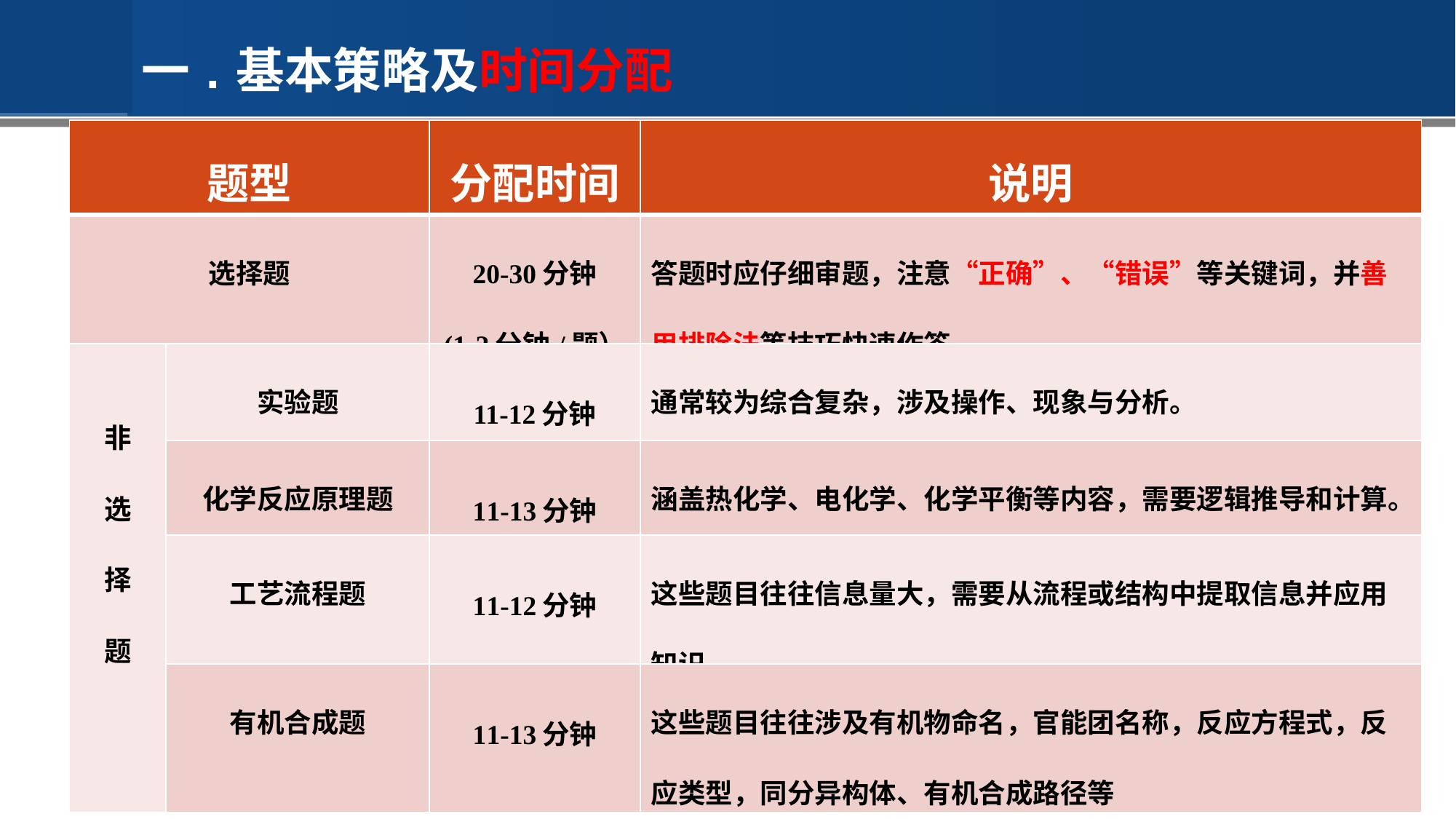

一.基本策略及时间分配
| 题型 |  | 分配时间 | 说明 |
| --- | --- | --- | --- |
| 选择题‌ |  | 20-30分钟 (1-2分钟/题） | 答题时应仔细审题，注意“正确”、“错误”等关键词，并善用排除法等技巧快速作答。‌‌‌ |
| 非 选 择 题‌ | 实验题‌ | 11-12分钟‌ | 通常较为综合复杂，涉及操作、现象与分析。 |
|  | 化学反应原理题‌ | ‌11-13分钟 | 涵盖热化学、电化学、化学平衡等内容，需要逻辑推导和计算。 |
|  | 工艺流程题 | 11-12分钟‌ | 这些题目往往信息量大，需要从流程或结构中提取信息并应用知识。‌‌‌ |
|  | 有机合成题 | 11-13分钟‌ | 这些题目往往涉及有机物命名，官能团名称，反应方程式，反应类型，同分异构体、有机合成路径等 |
5